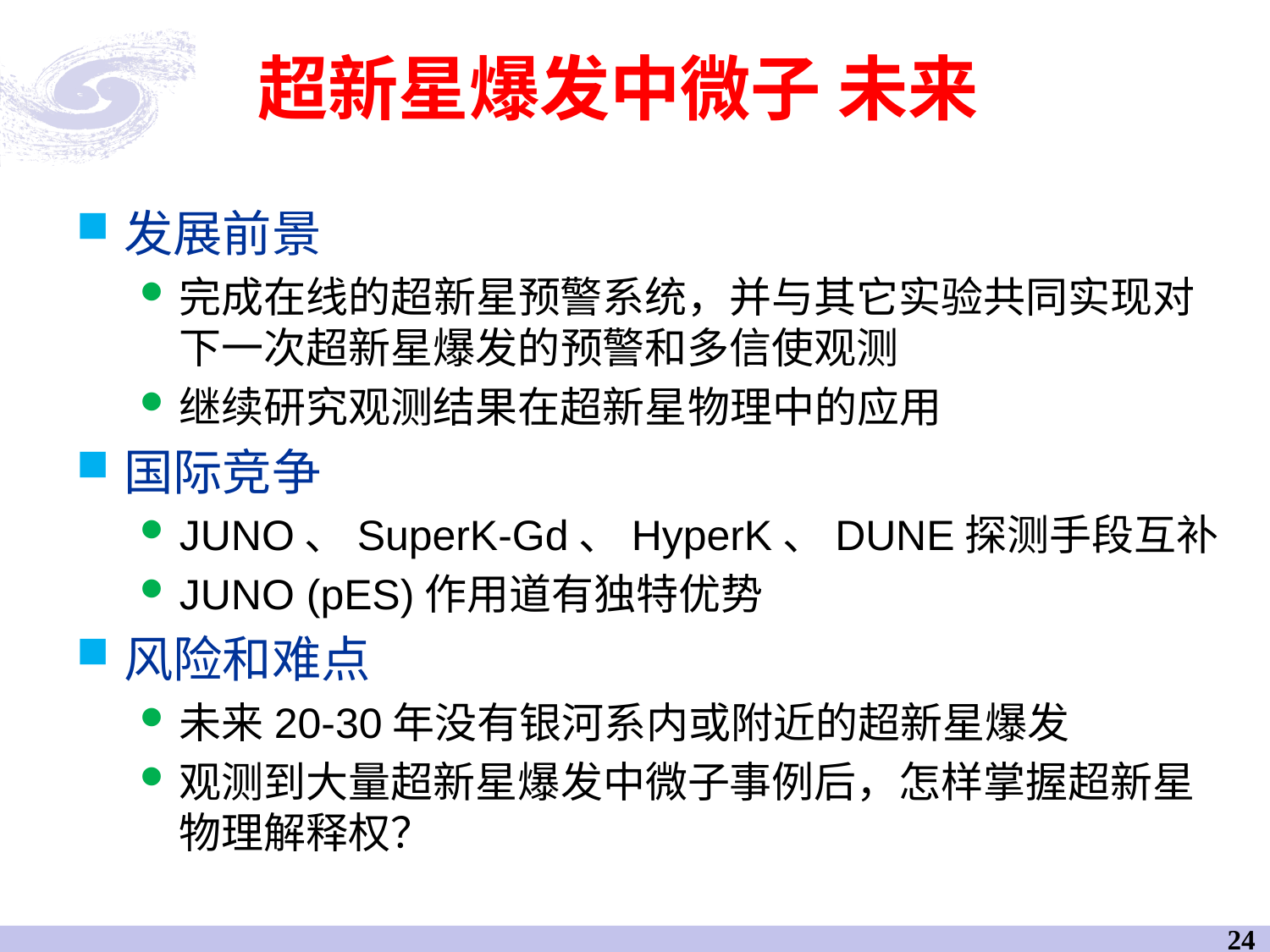

# 超新星爆发中微子 未来
发展前景
完成在线的超新星预警系统，并与其它实验共同实现对下一次超新星爆发的预警和多信使观测
继续研究观测结果在超新星物理中的应用
国际竞争
JUNO、SuperK-Gd、HyperK、DUNE探测手段互补
JUNO (pES)作用道有独特优势
风险和难点
未来20-30年没有银河系内或附近的超新星爆发
观测到大量超新星爆发中微子事例后，怎样掌握超新星物理解释权？
24